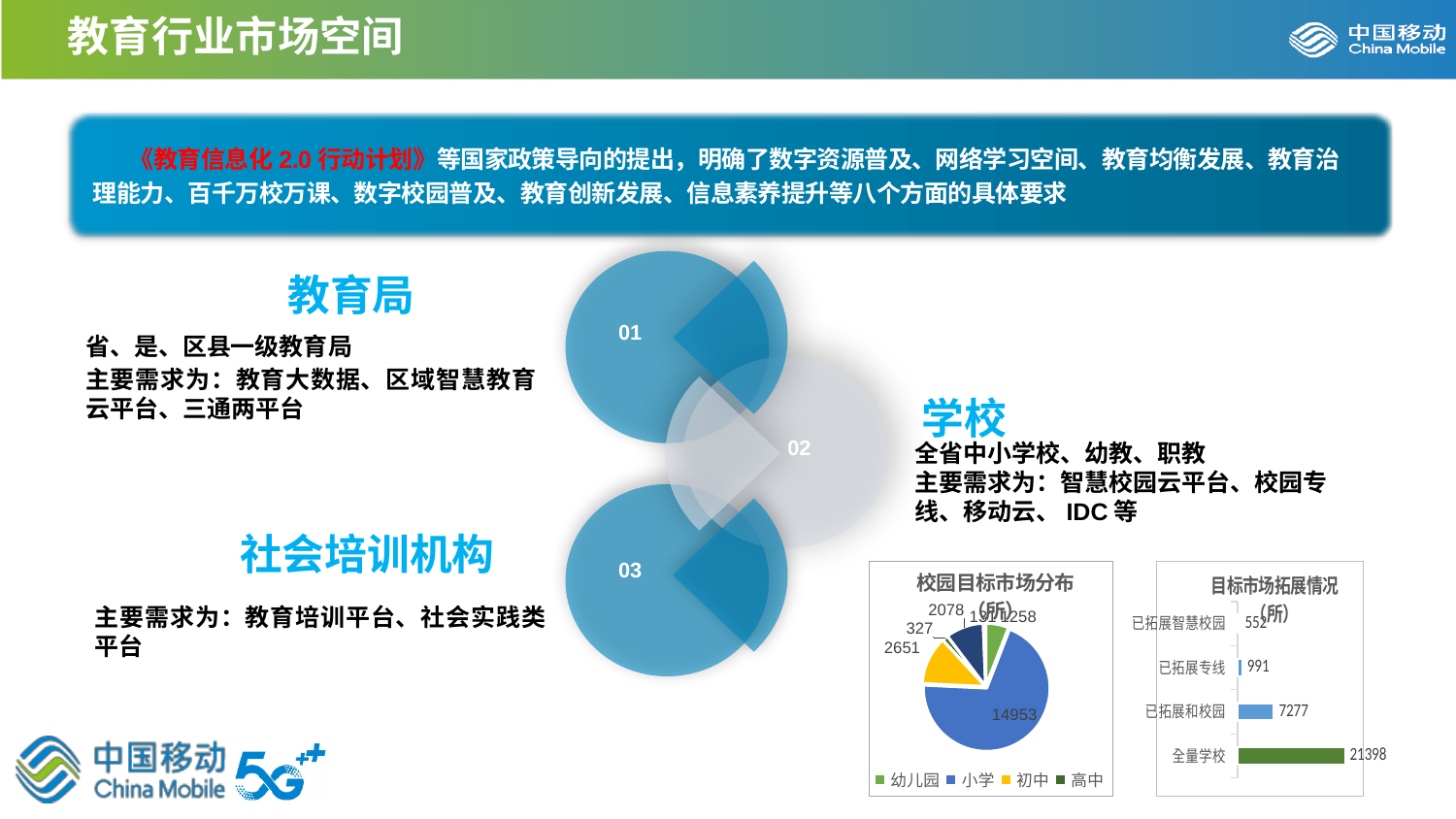

教育行业市场空间

      《教育信息化2.0行动计划》等国家政策导向的提出，明确了数字资源普及、网络学习空间、教育均衡发展、教育治理能力、百千万校万课、数字校园普及、教育创新发展、信息素养提升等八个方面的具体要求

教育局

01
省、是、区县一级教育局
主要需求为：教育大数据、区域智慧教育云平台、三通两平台

学校

02
全省中小学校、幼教、职教
主要需求为：智慧校园云平台、校园专线、移动云、IDC等

社会培训机构
03

### Chart: 校园目标市场分布（所）

| Category |  |
|---|---|
| 幼儿园 | 1258.0 |
| 小学 | 14953.0 |
| 初中 | 2651.0 |
| 高中 | 327.0 |
| 综合 | 2078.0 |
| 其他 | 131.0 |

### Chart: 目标市场拓展情况（所）

| Category |  |
|---|---|
| 全量学校 | 21398.0 |
| 已拓展和校园 | 7277.0 |
| 已拓展专线 | 991.0 |
| 已拓展智慧校园 | 552.0 |
主要需求为：教育培训平台、社会实践类平台